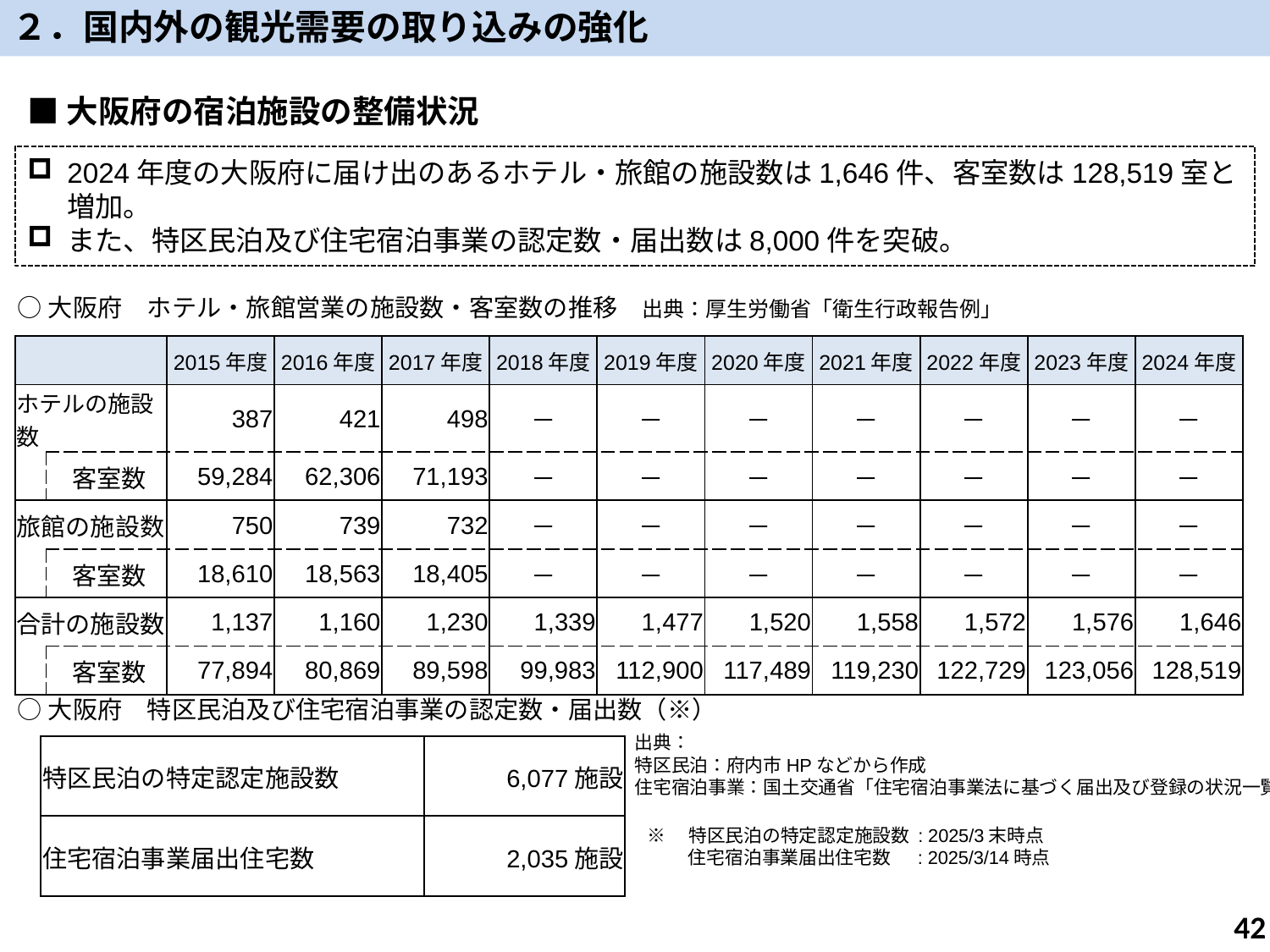

２．国内外の観光需要の取り込みの強化
■大阪府の宿泊施設の整備状況
2024年度の大阪府に届け出のあるホテル・旅館の施設数は1,646件、客室数は128,519室と増加。
また、特区民泊及び住宅宿泊事業の認定数・届出数は8,000件を突破。
○大阪府　ホテル・旅館営業の施設数・客室数の推移　出典：厚生労働省「衛生行政報告例」
|  |  | 2015年度 | 2016年度 | 2017年度 | 2018年度 | 2019年度 | 2020年度 | 2021年度 | 2022年度 | 2023年度 | 2024年度 |
| --- | --- | --- | --- | --- | --- | --- | --- | --- | --- | --- | --- |
| ホテルの施設数 |  | 387 | 421 | 498 | － | － | － | － | － | － | － |
|  | 客室数 | 59,284 | 62,306 | 71,193 | － | － | － | － | － | － | － |
| 旅館の施設数 |  | 750 | 739 | 732 | － | － | － | － | － | － | － |
|  | 客室数 | 18,610 | 18,563 | 18,405 | － | － | － | － | － | － | － |
| 合計の施設数 |  | 1,137 | 1,160 | 1,230 | 1,339 | 1,477 | 1,520 | 1,558 | 1,572 | 1,576 | 1,646 |
|  | 客室数 | 77,894 | 80,869 | 89,598 | 99,983 | 112,900 | 117,489 | 119,230 | 122,729 | 123,056 | 128,519 |
○大阪府　特区民泊及び住宅宿泊事業の認定数・届出数（※）
出典：
特区民泊：府内市HPなどから作成
住宅宿泊事業：国土交通省「住宅宿泊事業法に基づく届出及び登録の状況一覧」
| 特区民泊の特定認定施設数 | 6,077施設 |
| --- | --- |
| 住宅宿泊事業届出住宅数 | 2,035施設 |
※　特区民泊の特定認定施設数 : 2025/3末時点
　　 住宅宿泊事業届出住宅数　 : 2025/3/14時点
42